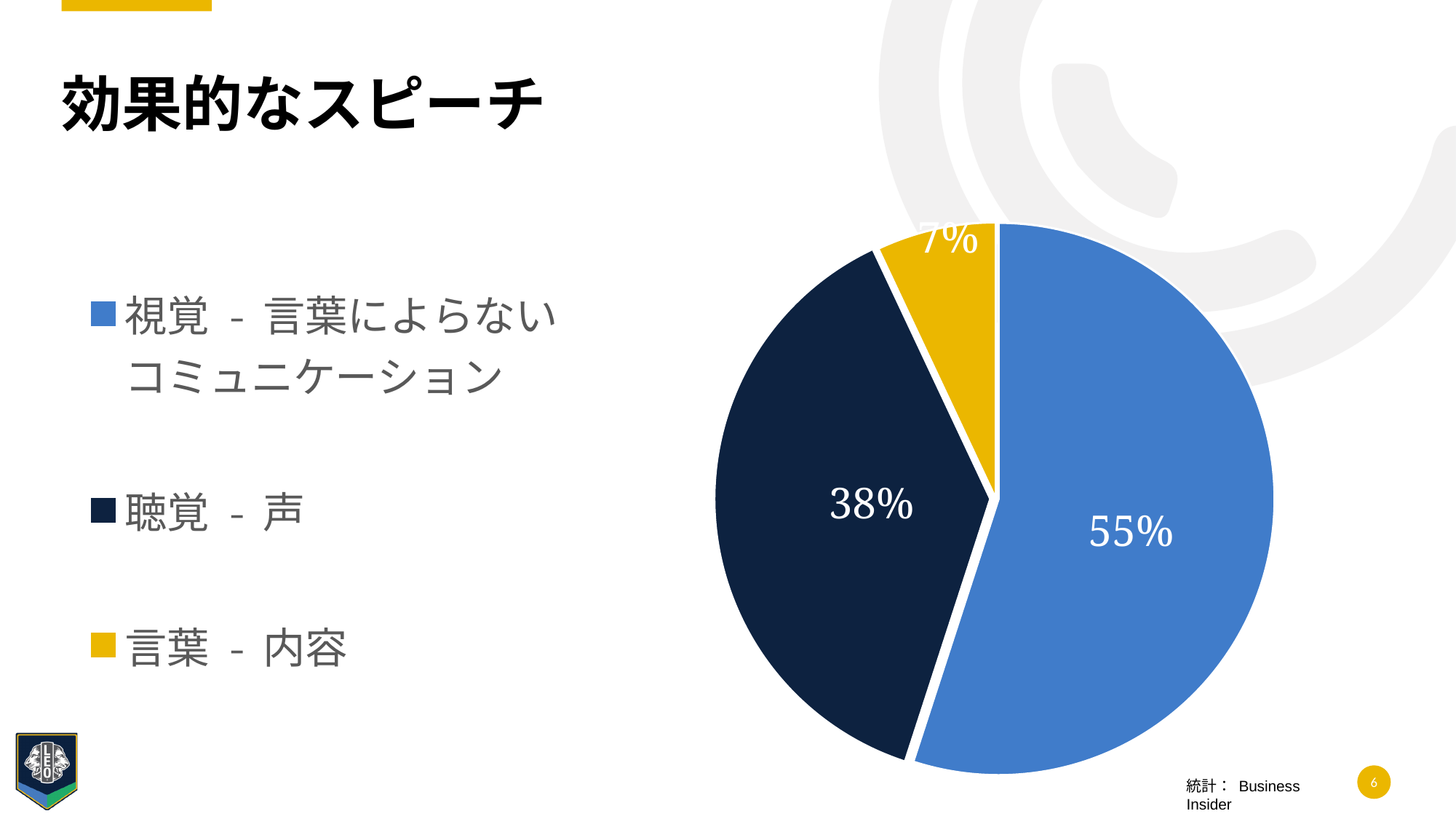

# 効果的なスピーチ

### Chart

| Category | 効果的なプレゼンテーション |
|---|---|
| 視覚 - 言葉によらないコミュニケーション  | 55.0 |
| 聴覚 - 声 | 38.0 |
| 言葉 - 内容 | 7.0 |
統計： Business Insider
6